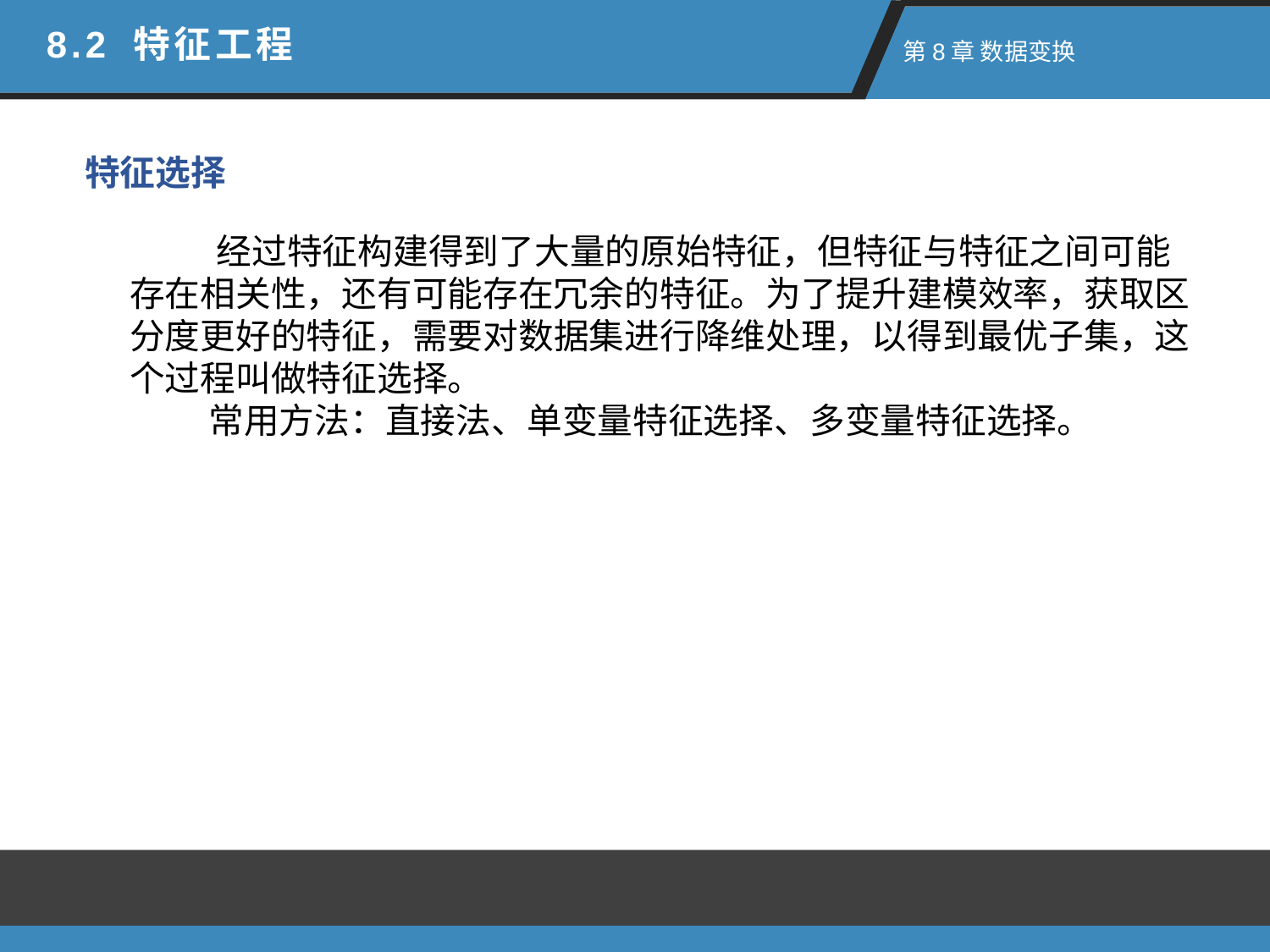

8.2 特征工程
  第8章 数据变换
特征选择
          经过特征构建得到了大量的原始特征，但特征与特征之间可能存在相关性，还有可能存在冗余的特征。为了提升建模效率，获取区分度更好的特征，需要对数据集进行降维处理，以得到最优子集，这个过程叫做特征选择。
         常用方法：直接法、单变量特征选择、多变量特征选择。